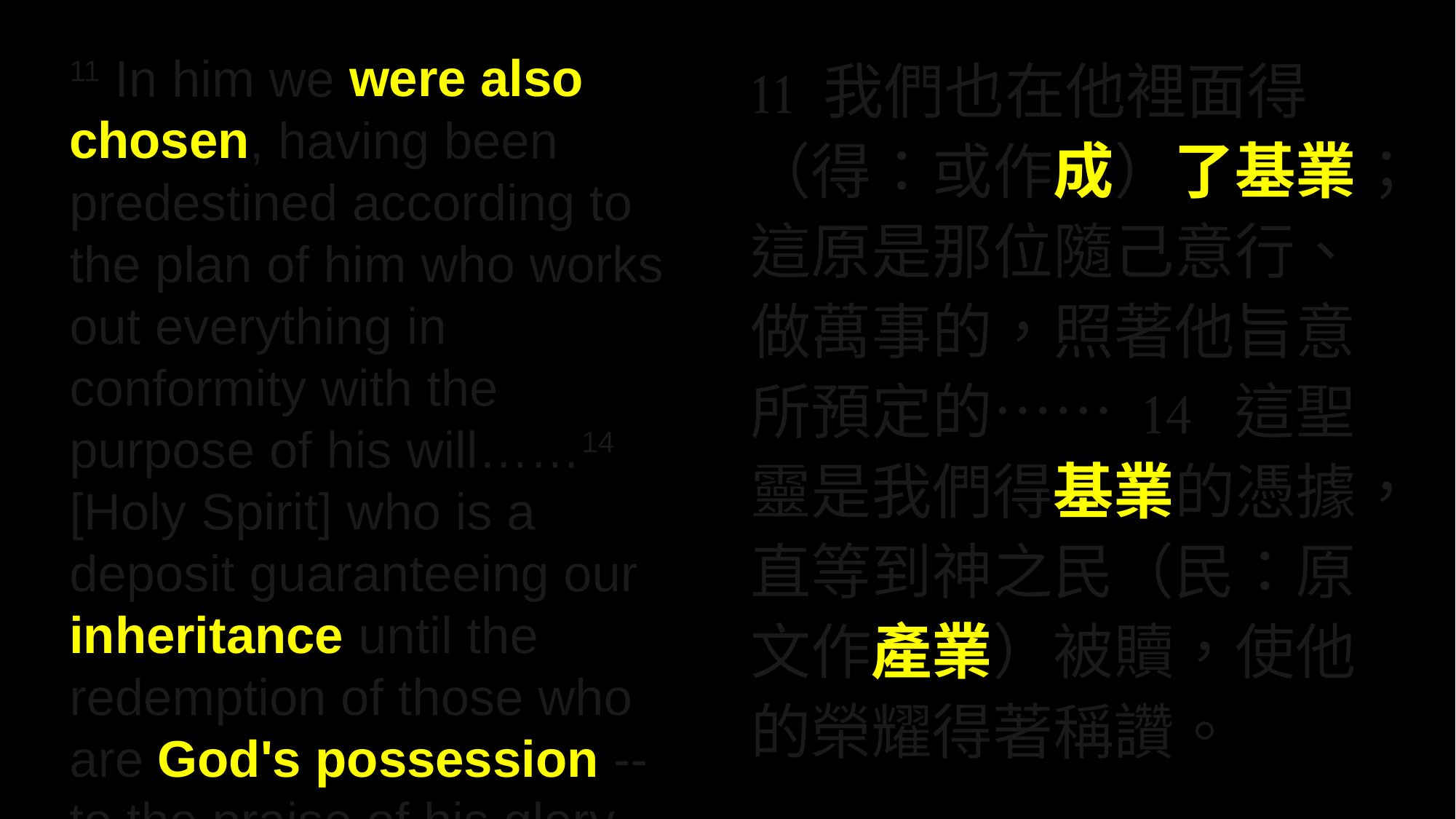

11 我們也在他裡面得（得：或作成）了基業；這原是那位隨己意行、做萬事的，照著他旨意所預定的…… 14  這聖靈是我們得基業的憑據，直等到神之民（民：原文作產業）被贖，使他的榮耀得著稱讚。

11 In him we were also chosen, having been predestined according to the plan of him who works out everything in conformity with the purpose of his will……14 [Holy Spirit] who is a deposit guaranteeing our inheritance until the redemption of those who are God's possession -- to the praise of his glory.